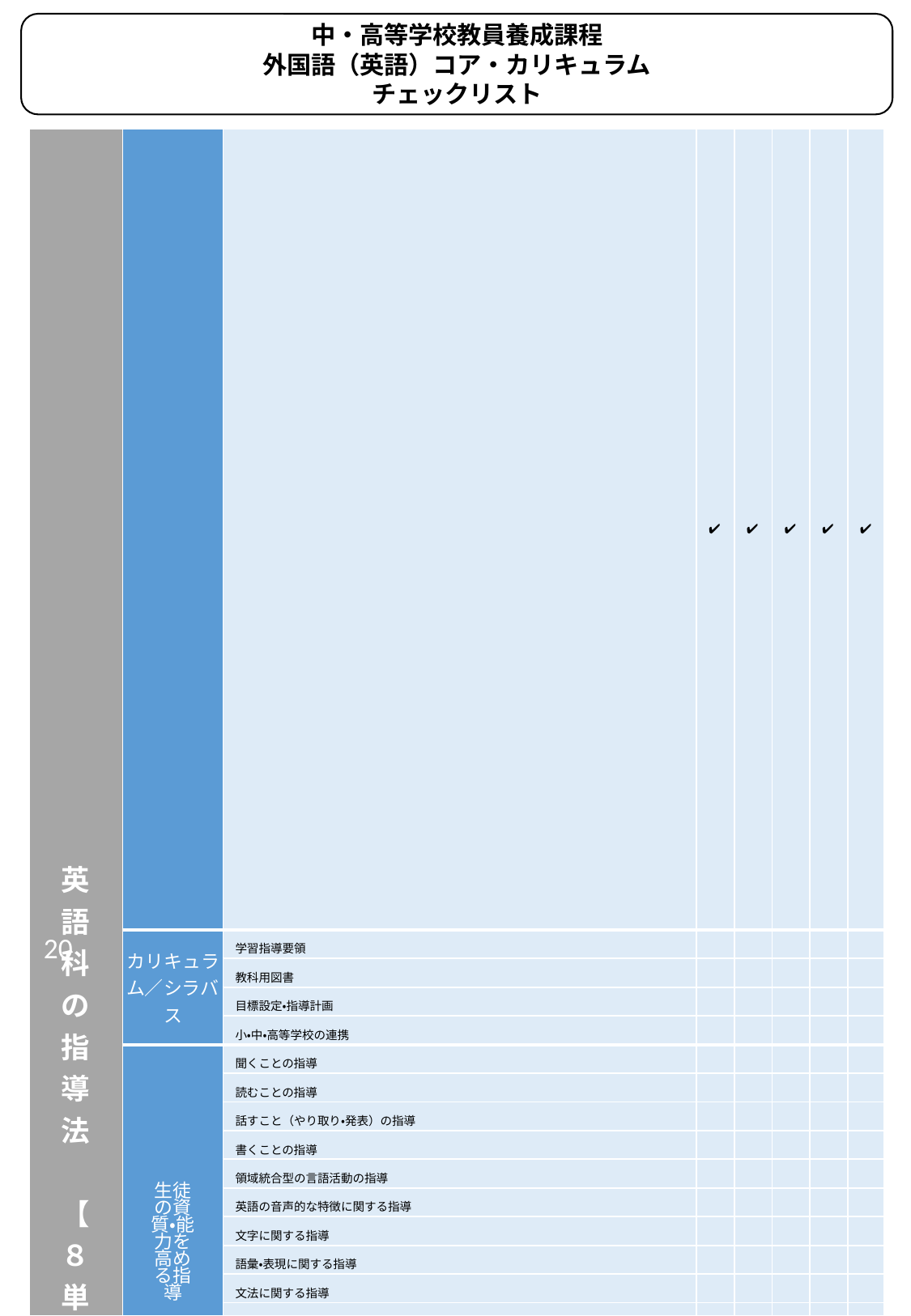

中・高等学校教員養成課程
外国語（英語）コア・カリキュラム
チェックリスト
| 英語科の指導法　【８単位程度を想定】 |  |  | ✔ | ✔ | ✔ | ✔ | ✔ |
| --- | --- | --- | --- | --- | --- | --- | --- |
|  | カリキュラム／シラバス | 学習指導要領 |  |  |  |  |  |
|  |  | 教科用図書 |  |  |  |  |  |
|  |  | 目標設定・指導計画 |  |  |  |  |  |
|  |  | 小・中・高等学校の連携 |  |  |  |  |  |
|  | 生徒の資質・能力を高める指導 | 聞くことの指導 |  |  |  |  |  |
|  |  | 読むことの指導 |  |  |  |  |  |
|  |  | 話すこと（やり取り・発表）の指導 |  |  |  |  |  |
|  |  | 書くことの指導 |  |  |  |  |  |
|  |  | 領域統合型の言語活動の指導 |  |  |  |  |  |
|  |  | 英語の音声的な特徴に関する指導 |  |  |  |  |  |
|  |  | 文字に関する指導 |  |  |  |  |  |
|  |  | 語彙・表現に関する指導 |  |  |  |  |  |
|  |  | 文法に関する指導 |  |  |  |  |  |
|  |  | 異文化理解に関する指導 |  |  |  |  |  |
|  |  | 教材研究・ICT等の活用 |  |  |  |  |  |
|  |  | 英語でのインタラクション |  |  |  |  |  |
|  |  | ALT等とのティーム・ティーチング |  |  |  |  |  |
|  |  | 生徒の特性や習熟度に応じた指導 |  |  |  |  |  |
|  | 授業づくり | 学習到達目標に基づく授業の組み立て |  |  |  |  |  |
|  |  | 学習指導案の作成 |  |  |  |  |  |
|  | 学習評価 | 観点別学習状況の評価、評価規準の設定、評定への総括 |  |  |  |  |  |
|  |  | 言語能力の測定と評価（パフォーマンス評価等を含む） |  |  |  |  |  |
|  | 第二言語習得 | 第二言語習得に関する知識とその活用 |  |  |  |  |  |
|  |  |  |  |  |  |  |  |
| 英語科に関する専門的事項 【 単位程度を想定】 |  |  | ✔ | ✔ | ✔ | ✔ | ✔ |
|  | 英語 コミュニケーション | 聞くこと |  |  |  |  |  |
|  |  | 読むこと |  |  |  |  |  |
|  |  | 話すこと（やり取り・発表） |  |  |  |  |  |
|  |  | 書くこと |  |  |  |  |  |
|  |  | 領域統合型の言語活動 |  |  |  |  |  |
|  | 英語学 | 英語の音声の仕組み |  |  |  |  |  |
|  |  | 英文法 |  |  |  |  |  |
|  |  | 英語の歴史的変遷、国際共通語としての英語 |  |  |  |  |  |
|  | 英語文学 | 文学作品における英語表現 |  |  |  |  |  |
|  |  | 文学作品から見る多様な文化 |  |  |  |  |  |
|  |  | 英語で書かれた代表的な文学 |  |  |  |  |  |
|  | 異文化 理解 | 異文化コミュニケーション |  |  |  |  |  |
|  |  | 異文化交流 |  |  |  |  |  |
|  |  | 英語が使われている国・地域の歴史・社会・文化 |  |  |  |  |  |
20